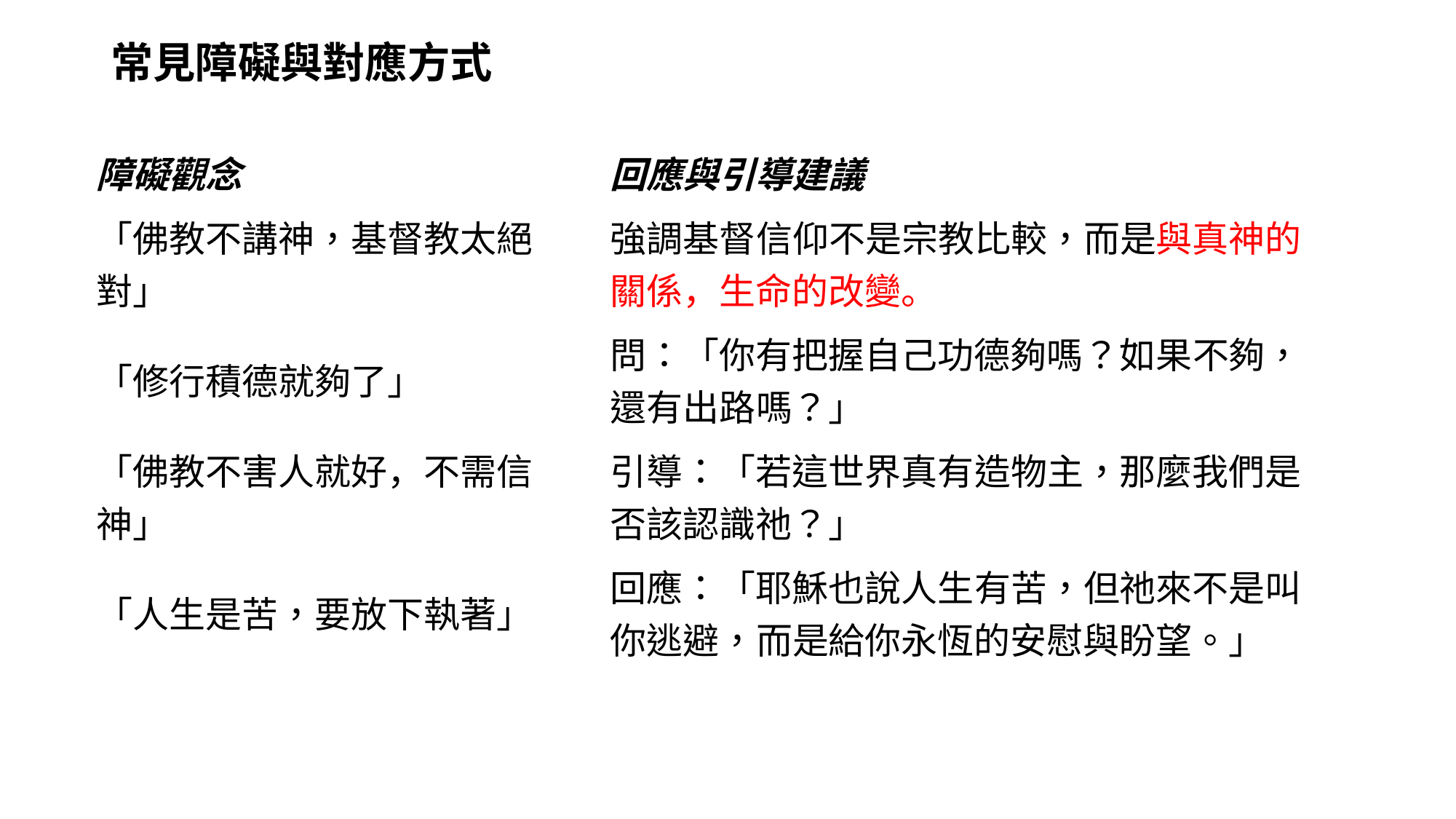

# 常見障礙與對應方式
| 障礙觀念 | 回應與引導建議 |
| --- | --- |
| 「佛教不講神，基督教太絕對」 | 強調基督信仰不是宗教比較，而是與真神的關係，生命的改變。 |
| 「修行積德就夠了」 | 問：「你有把握自己功德夠嗎？如果不夠，還有出路嗎？」 |
| 「佛教不害人就好，不需信神」 | 引導：「若這世界真有造物主，那麼我們是否該認識祂？」 |
| 「人生是苦，要放下執著」 | 回應：「耶穌也說人生有苦，但祂來不是叫你逃避，而是給你永恆的安慰與盼望。」 |